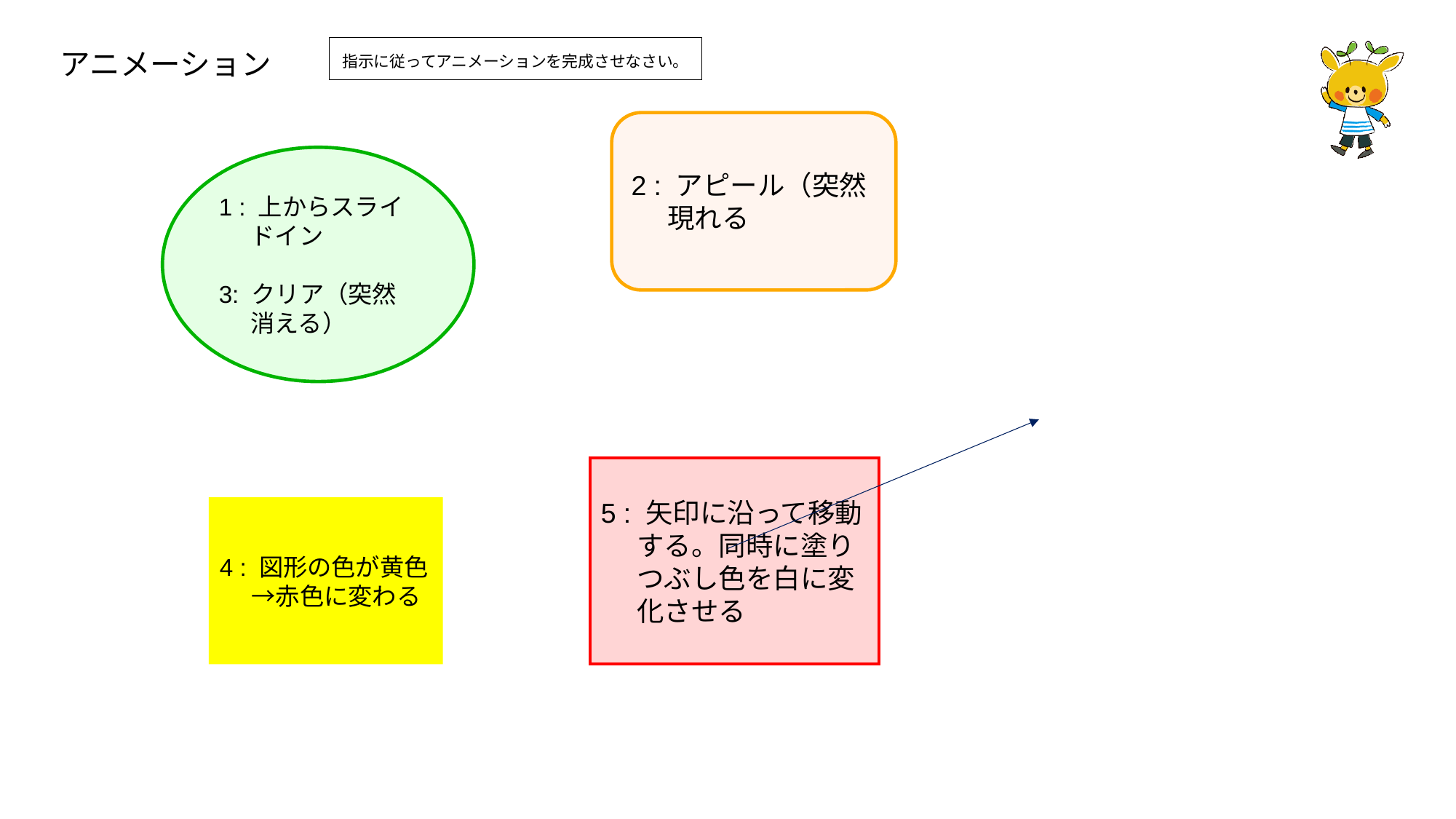

指示に従ってアニメーションを完成させなさい。
# アニメーション
2 : アピール（突然現れる
1 : 上からスライドイン

3: クリア（突然消える）
5 : 矢印に沿って移動する。同時に塗りつぶし色を白に変化させる
4 : 図形の色が黄色→赤色に変わる